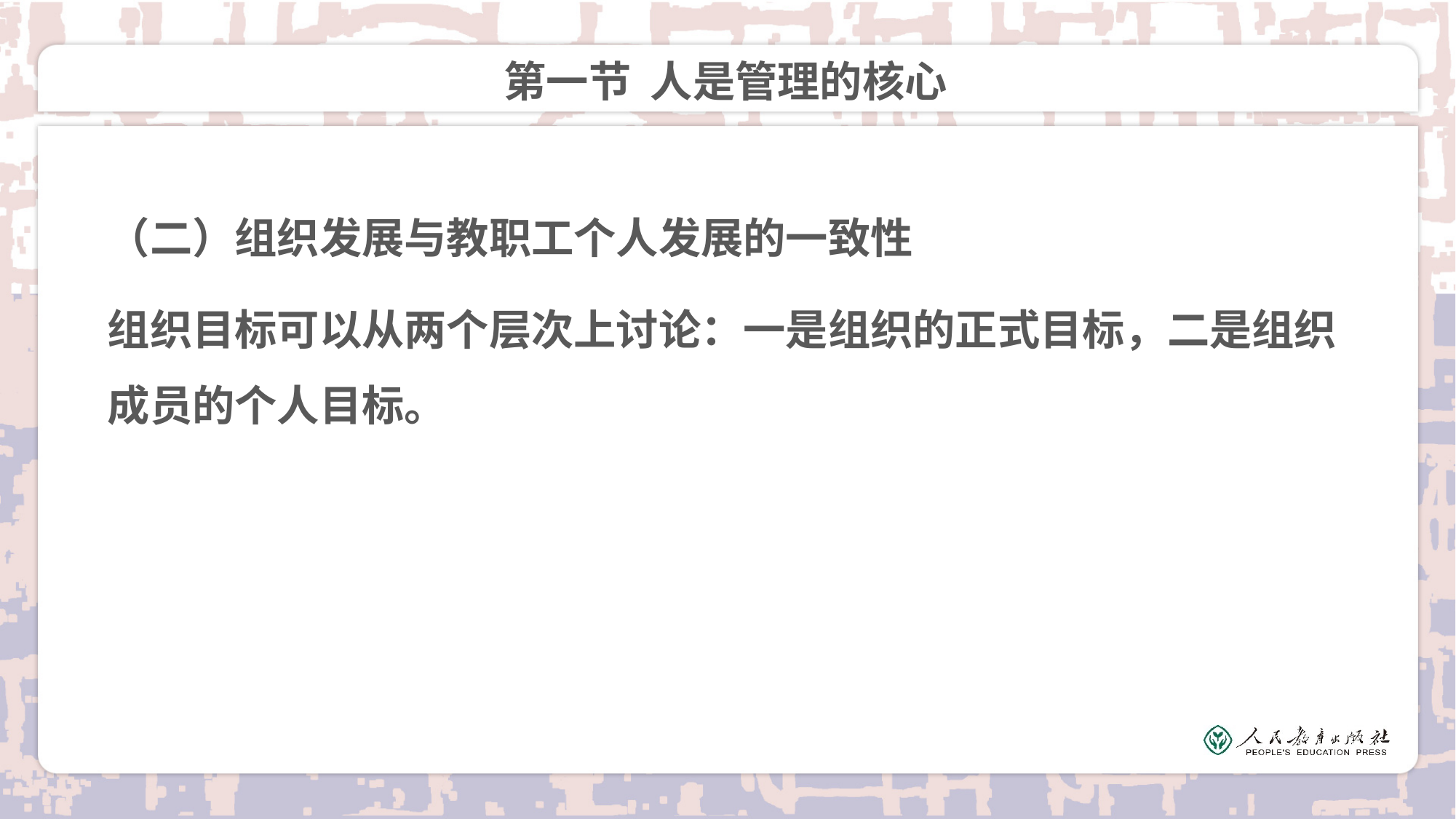

# 第一节  人是管理的核心
（二）组织发展与教职工个人发展的一致性
组织目标可以从两个层次上讨论：一是组织的正式目标，二是组织成员的个人目标。